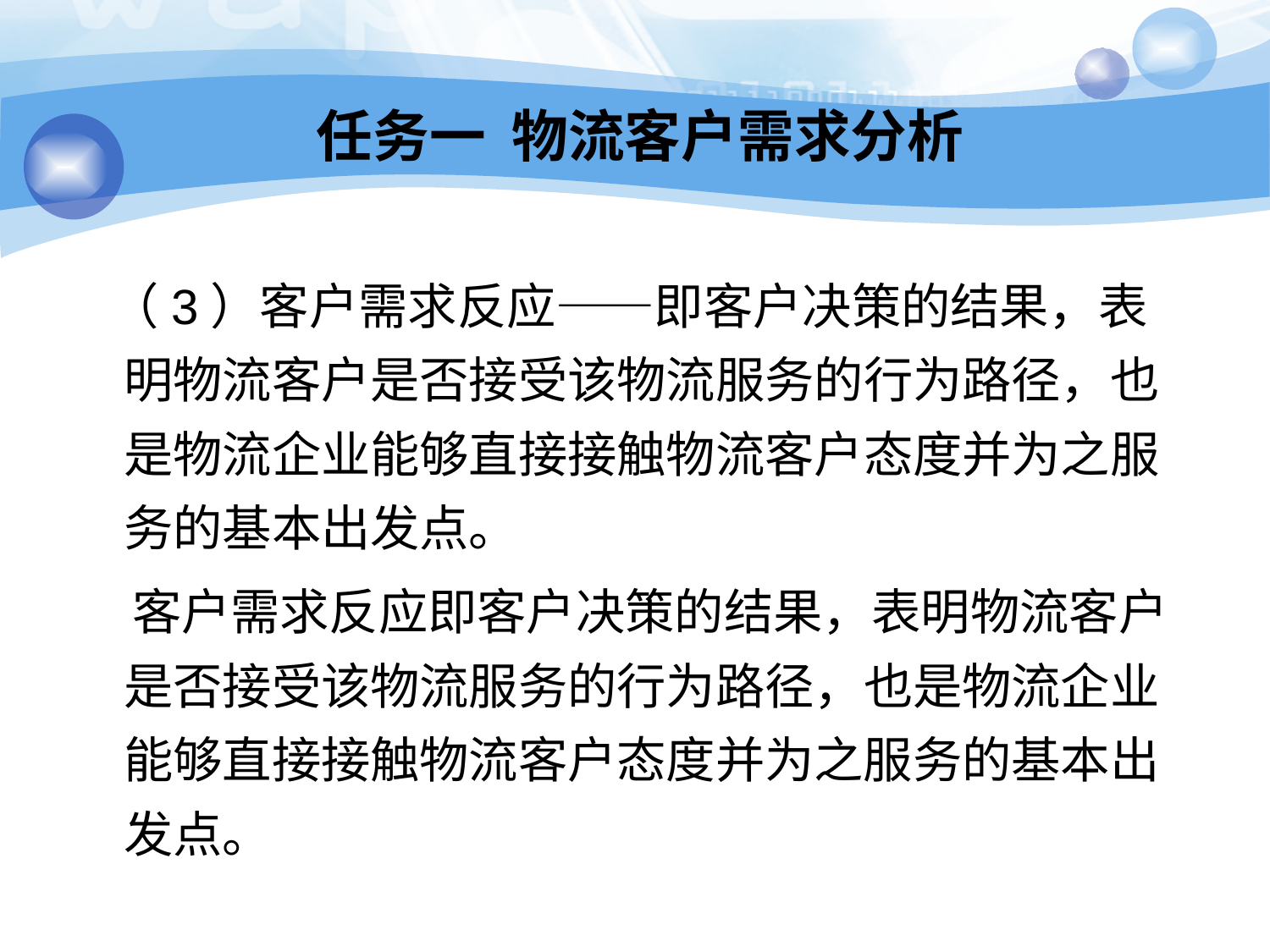

# 任务一  物流客户需求分析
  （3）客户需求反应——即客户决策的结果，表明物流客户是否接受该物流服务的行为路径，也是物流企业能够直接接触物流客户态度并为之服务的基本出发点。
    客户需求反应即客户决策的结果，表明物流客户是否接受该物流服务的行为路径，也是物流企业能够直接接触物流客户态度并为之服务的基本出发点。